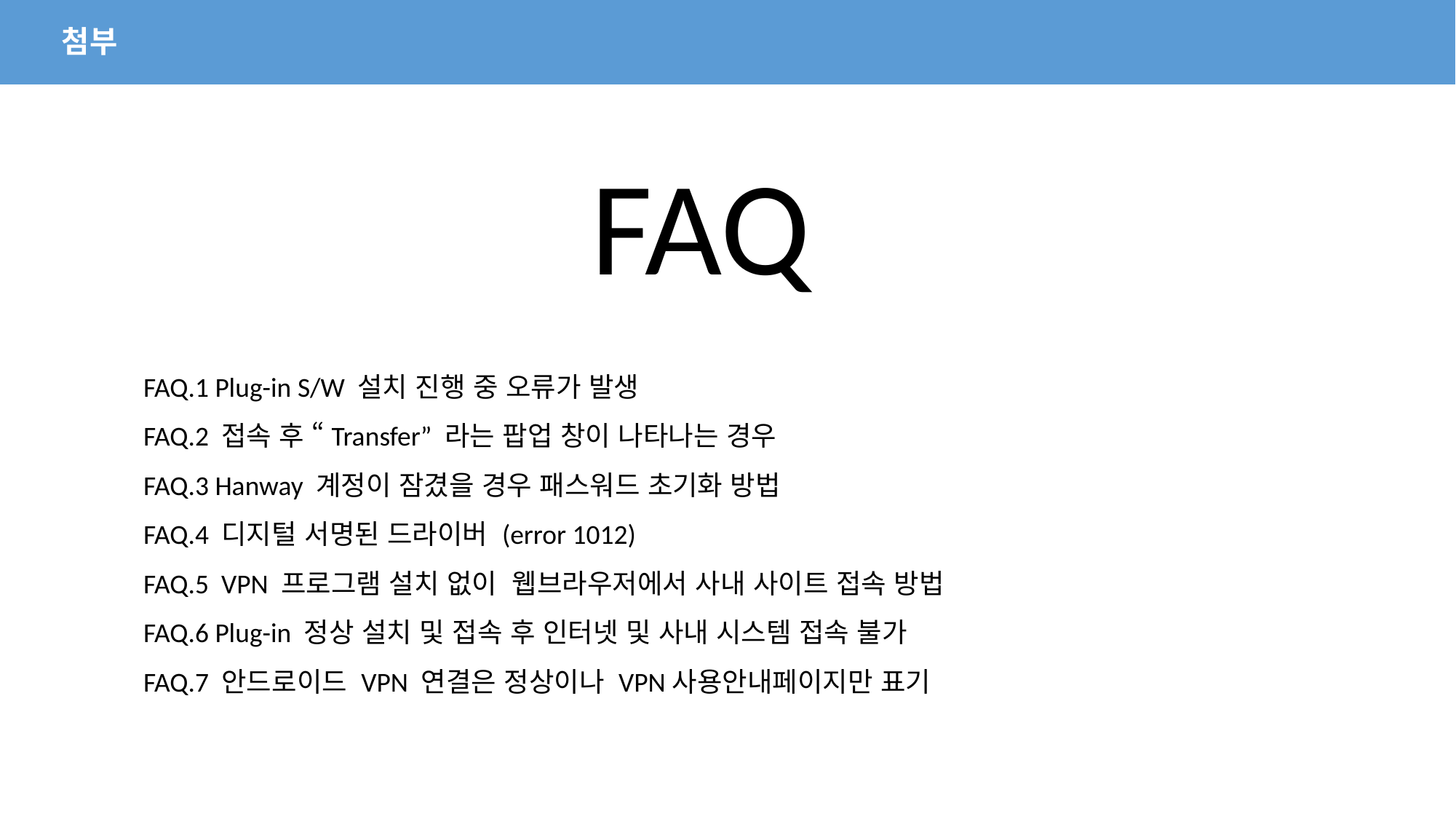

# 첨부
FAQ
FAQ.1 Plug-in S/W 설치 진행 중 오류가 발생
FAQ.2 접속 후 “Transfer” 라는 팝업 창이 나타나는 경우
FAQ.3 Hanway 계정이 잠겼을 경우 패스워드 초기화 방법
FAQ.4 디지털 서명된 드라이버 (error 1012)
FAQ.5  VPN 프로그램 설치 없이  웹브라우저에서 사내 사이트 접속 방법
FAQ.6 Plug-in 정상 설치 및 접속 후 인터넷 및 사내 시스템 접속 불가
FAQ.7 안드로이드 VPN 연결은 정상이나 VPN사용안내페이지만 표기